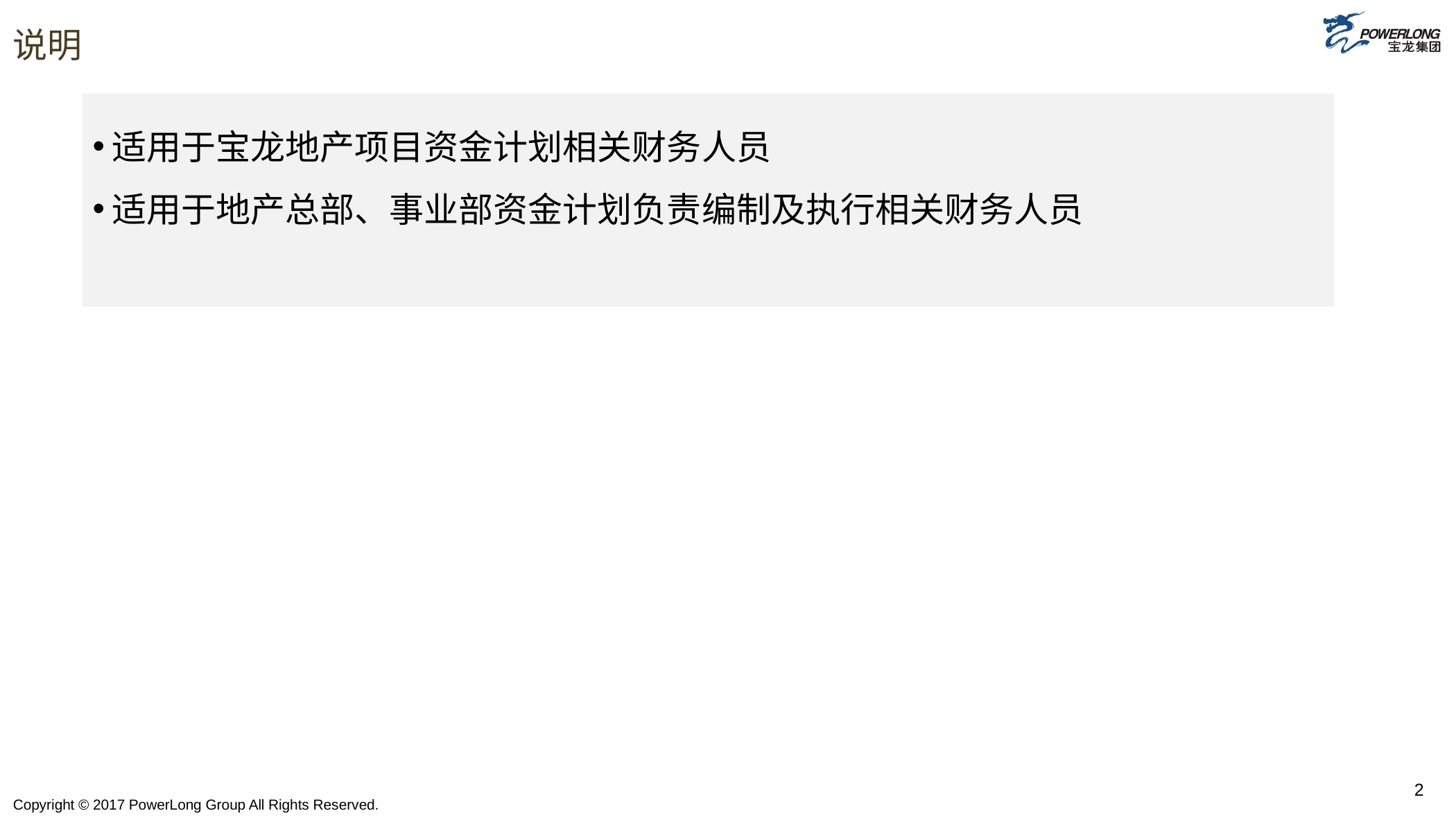

# 说明
适用于宝龙地产项目资金计划相关财务人员
适用于地产总部、事业部资金计划负责编制及执行相关财务人员